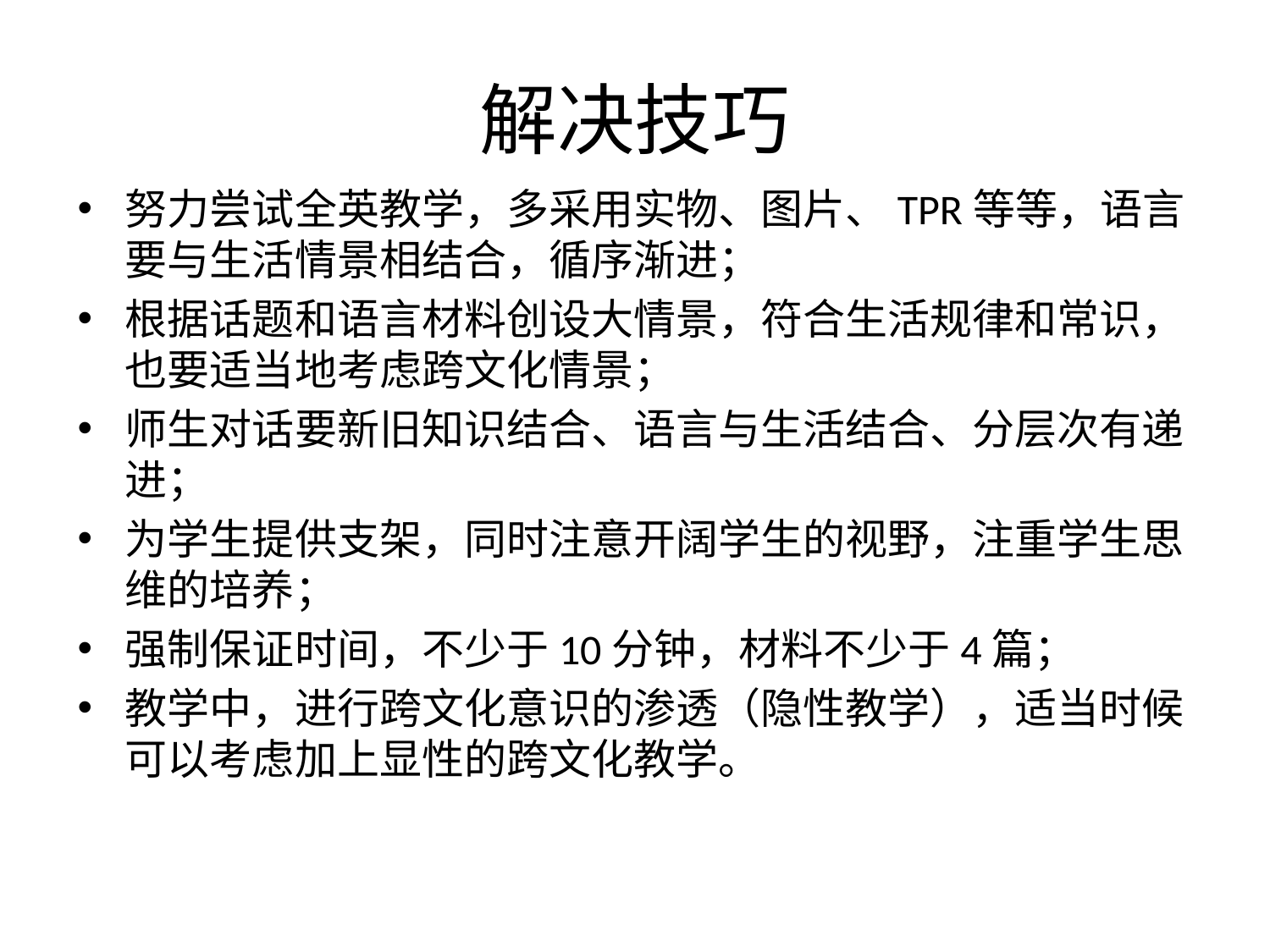

# 解决技巧
努力尝试全英教学，多采用实物、图片、TPR等等，语言要与生活情景相结合，循序渐进；
根据话题和语言材料创设大情景，符合生活规律和常识，也要适当地考虑跨文化情景；
师生对话要新旧知识结合、语言与生活结合、分层次有递进；
为学生提供支架，同时注意开阔学生的视野，注重学生思维的培养；
强制保证时间，不少于10分钟，材料不少于4篇；
教学中，进行跨文化意识的渗透（隐性教学），适当时候可以考虑加上显性的跨文化教学。